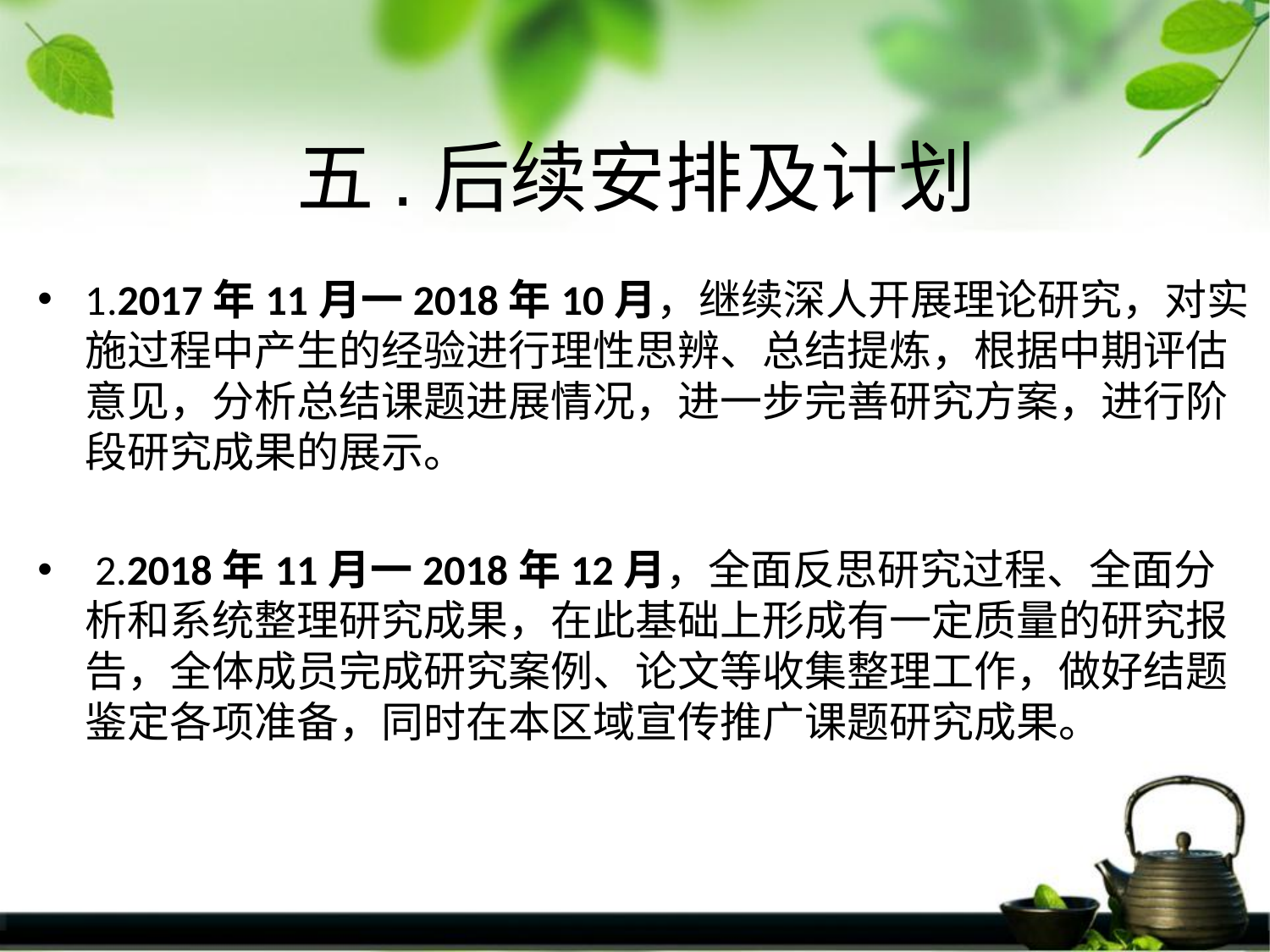

# 五.后续安排及计划
1.2017年11月一2018年10月，继续深人开展理论研究，对实施过程中产生的经验进行理性思辨、总结提炼，根据中期评估意见，分析总结课题进展情况，进一步完善研究方案，进行阶段研究成果的展示。

 2.2018年11月一2018年12月，全面反思研究过程、全面分析和系统整理研究成果，在此基础上形成有一定质量的研究报告，全体成员完成研究案例、论文等收集整理工作，做好结题鉴定各项准备，同时在本区域宣传推广课题研究成果。